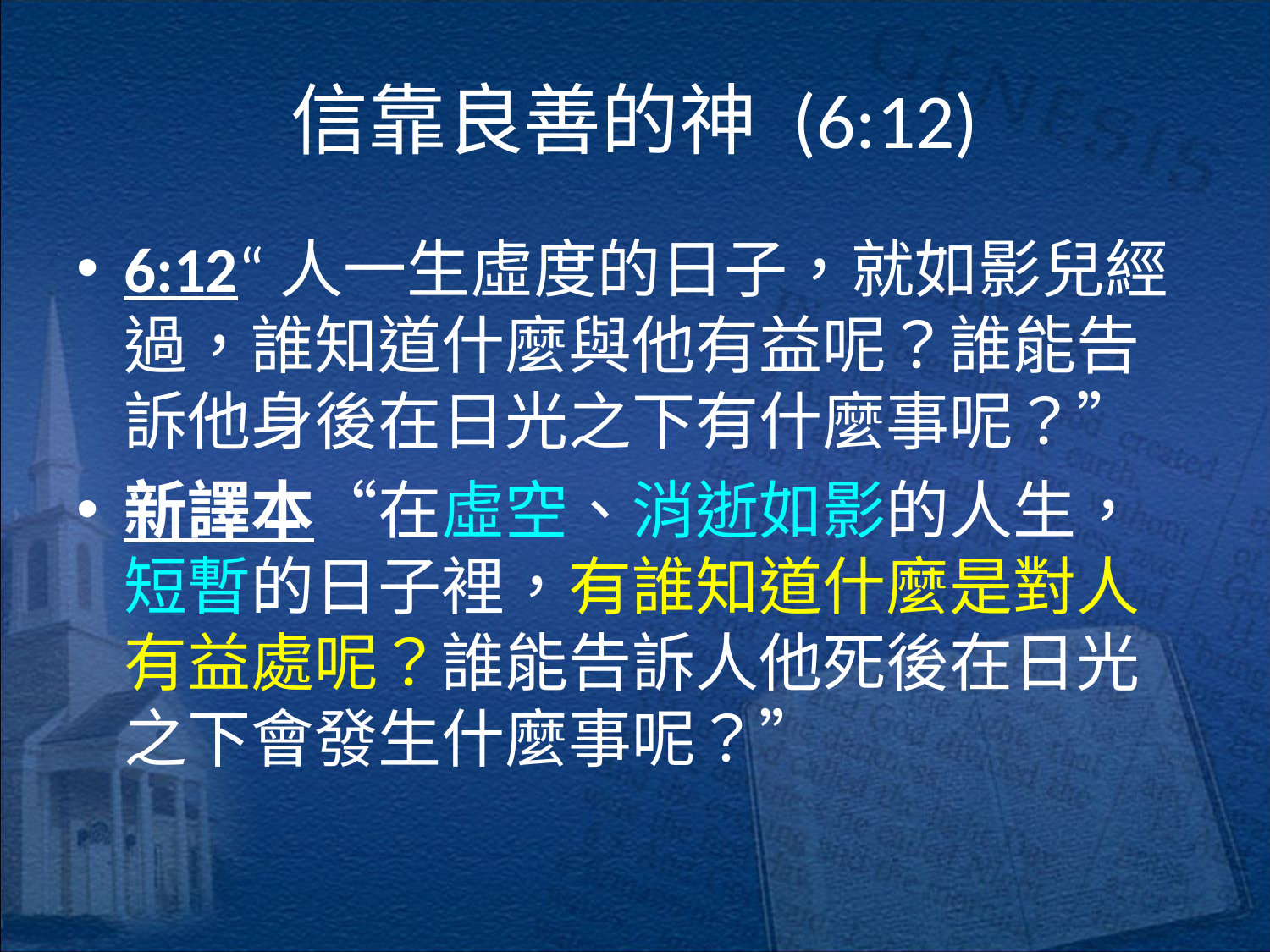

# 信靠良善的神 (6:12)
6:12“人一生虛度的日子，就如影兒經過，誰知道什麼與他有益呢？誰能告訴他身後在日光之下有什麼事呢？”
新譯本“在虛空、消逝如影的人生，短暫的日子裡，有誰知道什麼是對人有益處呢？誰能告訴人他死後在日光之下會發生什麼事呢？”